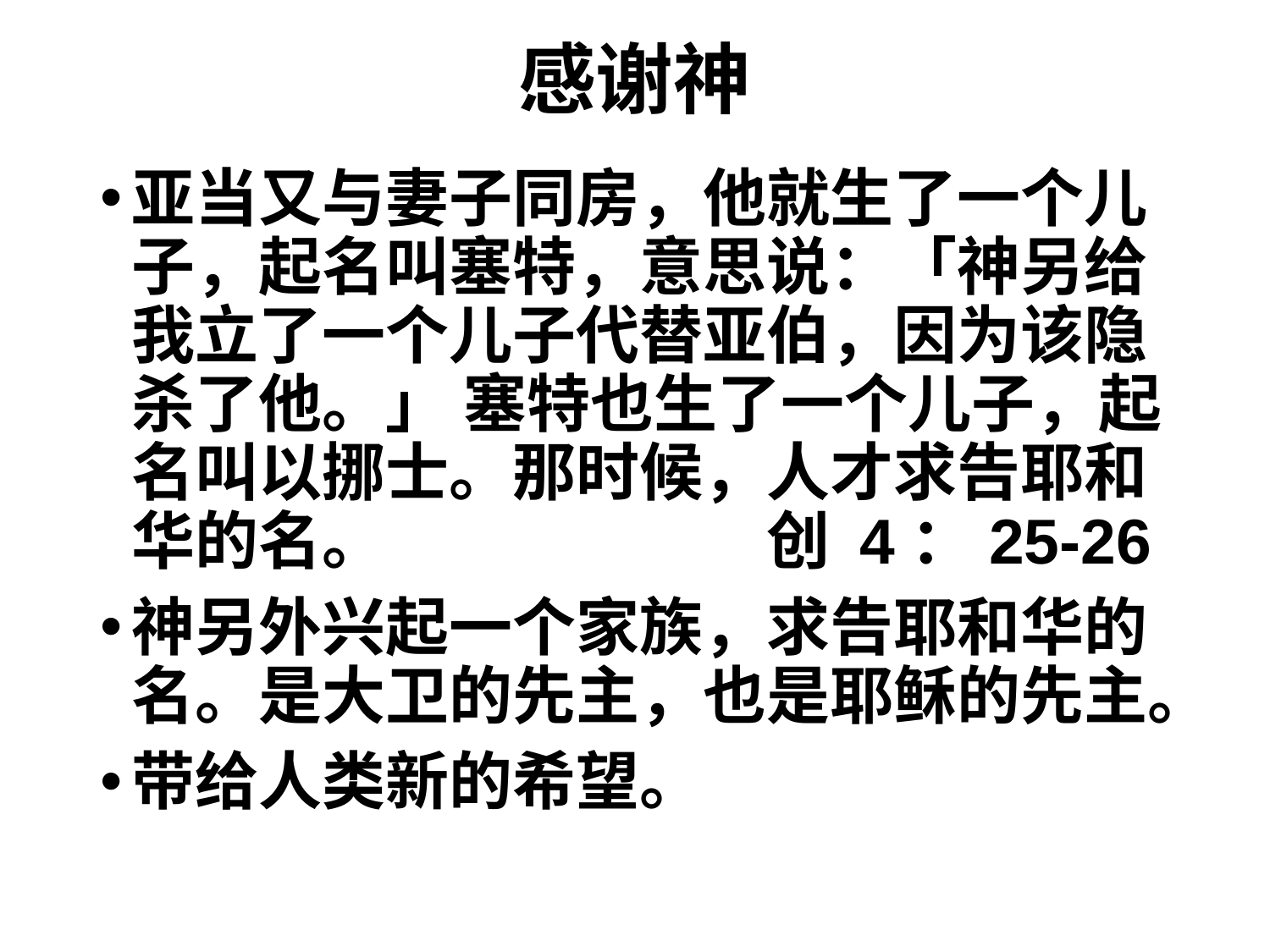

# 感谢神
亚当又与妻子同房，他就生了一个儿子，起名叫塞特，意思说：「神另给我立了一个儿子代替亚伯，因为该隐杀了他。」 塞特也生了一个儿子，起名叫以挪士。那时候，人才求告耶和华的名。			创 4：25-26
神另外兴起一个家族，求告耶和华的名。是大卫的先主，也是耶稣的先主。
带给人类新的希望。